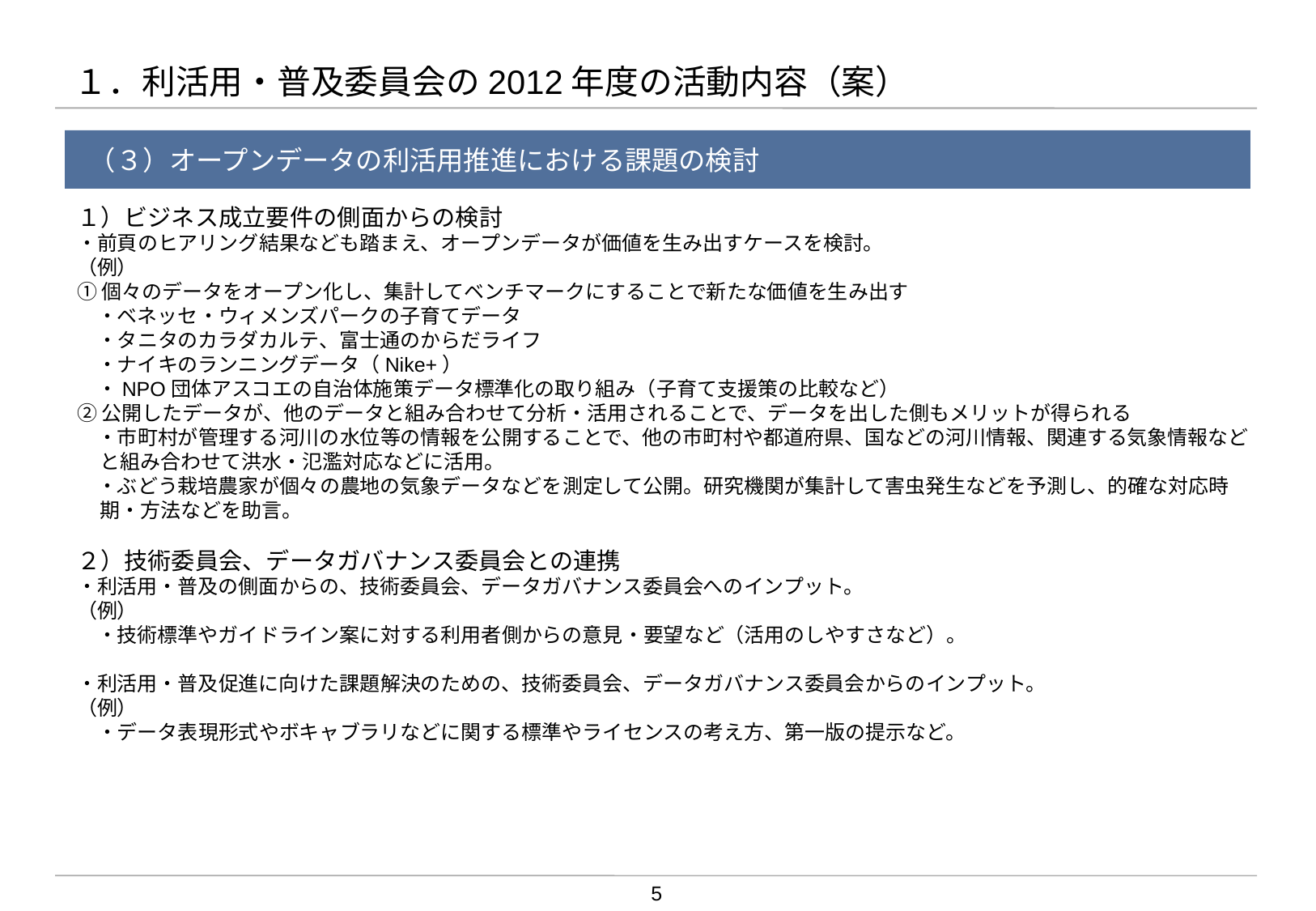

# １．利活用・普及委員会の2012年度の活動内容（案）
（３）オープンデータの利活用推進における課題の検討
（３） オープンデータの利活用推進における課題の検討

１）ビジネス成立要件の側面からの検討
・前頁のヒアリング結果なども踏まえ、オープンデータが価値を生み出すケースを検討。
（例）
①個々のデータをオープン化し、集計してベンチマークにすることで新たな価値を生み出す
　・ベネッセ・ウィメンズパークの子育てデータ
　・タニタのカラダカルテ、富士通のからだライフ
　・ナイキのランニングデータ（Nike+）
　・NPO団体アスコエの自治体施策データ標準化の取り組み（子育て支援策の比較など）
②公開したデータが、他のデータと組み合わせて分析・活用されることで、データを出した側もメリットが得られる
　・市町村が管理する河川の水位等の情報を公開することで、他の市町村や都道府県、国などの河川情報、関連する気象情報などと組み合わせて洪水・氾濫対応などに活用。
　・ぶどう栽培農家が個々の農地の気象データなどを測定して公開。研究機関が集計して害虫発生などを予測し、的確な対応時期・方法などを助言。

２）技術委員会、データガバナンス委員会との連携
・利活用・普及の側面からの、技術委員会、データガバナンス委員会へのインプット。
（例）
　・技術標準やガイドライン案に対する利用者側からの意見・要望など（活用のしやすさなど）。

・利活用・普及促進に向けた課題解決のための、技術委員会、データガバナンス委員会からのインプット。
（例）
　・データ表現形式やボキャブラリなどに関する標準やライセンスの考え方、第一版の提示など。
5